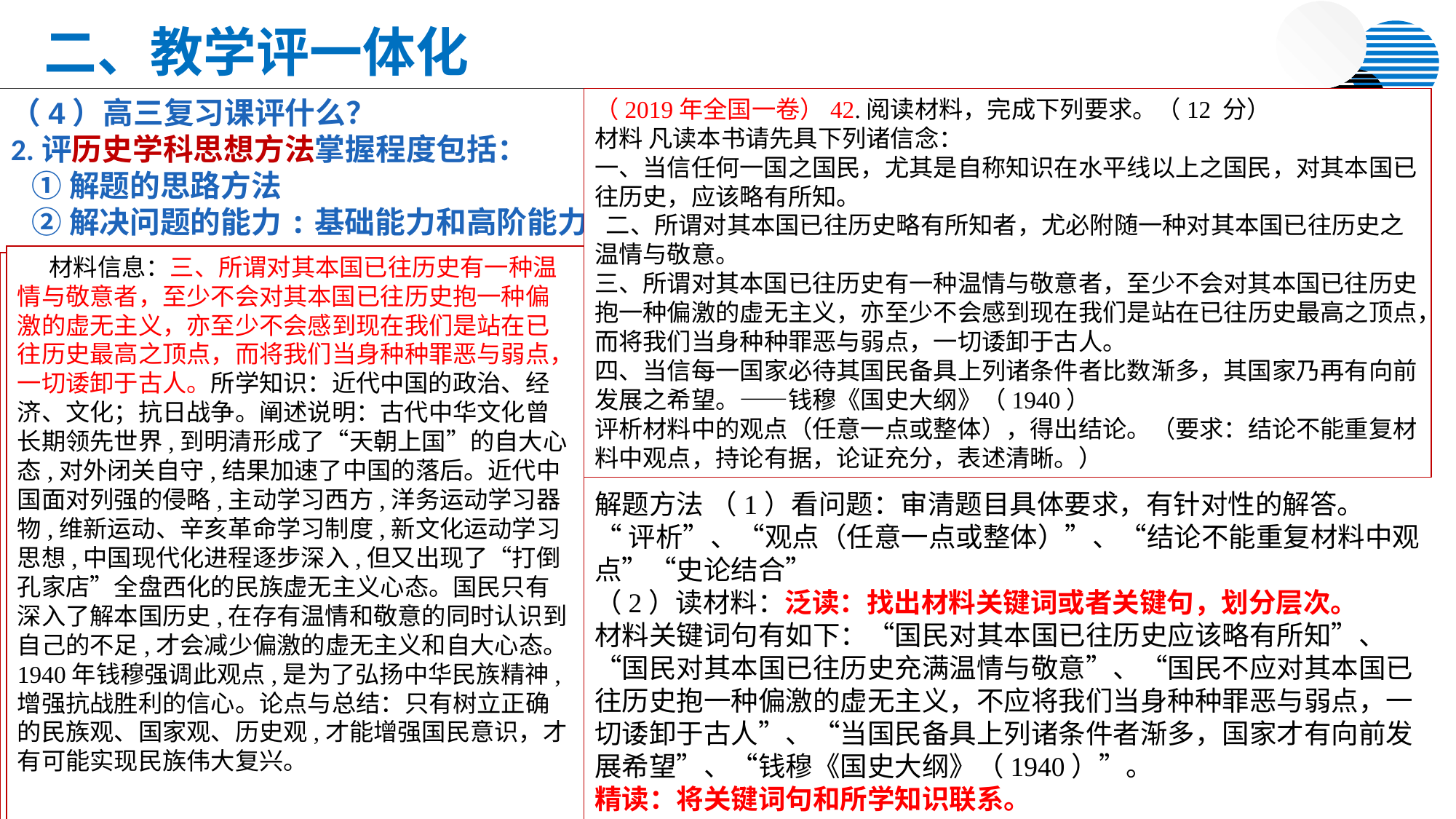

二、教学评一体化
（4）高三复习课评什么？
2.评历史学科思想方法掌握程度包括：
   ①解题的思路方法
   ②解决问题的能力:基础能力和高阶能力
（2019年全国一卷）42.阅读材料，完成下列要求。（12 分）
材料 凡读本书请先具下列诸信念：
一、当信任何一国之国民，尤其是自称知识在水平线以上之国民，对其本国已往历史，应该略有所知。
 二、所谓对其本国已往历史略有所知者，尤必附随一种对其本国已往历史之温情与敬意。
三、所谓对其本国已往历史有一种温情与敬意者，至少不会对其本国已往历史抱一种偏激的虚无主义，亦至少不会感到现在我们是站在已往历史最高之顶点，而将我们当身种种罪恶与弱点，一切诿卸于古人。
四、当信每一国家必待其国民备具上列诸条件者比数渐多，其国家乃再有向前发展之希望。——钱穆《国史大纲》（1940）
评析材料中的观点（任意一点或整体），得出结论。（要求：结论不能重复材料中观点，持论有据，论证充分，表述清晰。）
材料信息：二、所谓对其本国已往历史略有所知者，尤必附随一种对其本国已往历史之温情与敬意。所学知识：中华文明对世界文明所做的贡献；抗日战争。阐述说明：中华文化曾长期领先世界,必然使国民附随一种对中华历史文化的温情与敬意。如汉代丝绸之路开通,中国的丝织、冶铁技术传入中亚、欧洲,中华文化开始走向世界,促进了世界的进步;唐代丝绸之路海陆并举,茶叶、瓷器、纸张等传播到世界,丰富了世界文化生活,并形成了中华文化圈的格局;宋元时期指南针、火药、印刷术传播到欧洲,促进欧洲社会的进步;明代郑和下西洋后,华侨下南洋,带去了中华先进文化,促进了东南亚的开发。1940年钱穆强调此观点,是为了弘扬民族文化,增强抗战的民族意志精神。论点与总结：对中华文明附随一种温情与敬意,必将促进文化认同、民族认同,进而弘扬民族精神
材料信息：三、所谓对其本国已往历史有一种温情与敬意者，至少不会对其本国已往历史抱一种偏激的虚无主义，亦至少不会感到现在我们是站在已往历史最高之顶点，而将我们当身种种罪恶与弱点，一切诿卸于古人。所学知识：近代中国的政治、经济、文化；抗日战争。阐述说明：古代中华文化曾长期领先世界,到明清形成了“天朝上国”的自大心态,对外闭关自守,结果加速了中国的落后。近代中国面对列强的侵略,主动学习西方,洋务运动学习器物,维新运动、辛亥革命学习制度,新文化运动学习思想,中国现代化进程逐步深入,但又出现了“打倒孔家店”全盘西化的民族虚无主义心态。国民只有深入了解本国历史,在存有温情和敬意的同时认识到自己的不足,才会减少偏激的虚无主义和自大心态。1940年钱穆强调此观点,是为了弘扬中华民族精神,增强抗战胜利的信心。论点与总结：只有树立正确的民族观、国家观、历史观,才能增强国民意识，才有可能实现民族伟大复兴。
材料信息： 一、当信任何一国之国民，尤其是自称知识在水平线以上之国民，对其本国已往历史，应该略有所知。所学知识：古代中国的政治、经济、文化成就；抗日战争。阐述说明：国民读史可知:中国为人类物质文明做出贡献,如中国最早培植了粟、水稻,创造了丝绸、瓷器文明,丰富了人们的物质生活;中国为人类政治文明做出贡献,如创立了先进的选官制度——科举制,促进了人才的流动;中国为人类精神文明做出贡献,如孔子创立儒家,逐步形成儒家文化圈的格局,四大发明推动了世界的进步和文学艺术的繁荣,丰富了国人精神文化,影响了周边国家的发展。1940年钱穆强调此观点,是为了弘扬中华民族精神,增强抗战胜利的信心。论点与总结：1940年钱穆强调“国民应该了解本国的历史”,是为了弘扬民族精神,增强抗战必胜的信心

解题方法 （1）看问题：审清题目具体要求，有针对性的解答。
“评析”、“观点（任意一点或整体）”、“结论不能重复材料中观点”“史论结合”
（2）读材料：泛读：找出材料关键词或者关键句，划分层次。
材料关键词句有如下：“国民对其本国已往历史应该略有所知”、“国民对其本国已往历史充满温情与敬意”、“国民不应对其本国已往历史抱一种偏激的虚无主义，不应将我们当身种种罪恶与弱点，一切诿卸于古人”、“当国民备具上列诸条件者渐多，国家才有向前发展希望”、“钱穆《国史大纲》（1940）”。
精读：将关键词句和所学知识联系。